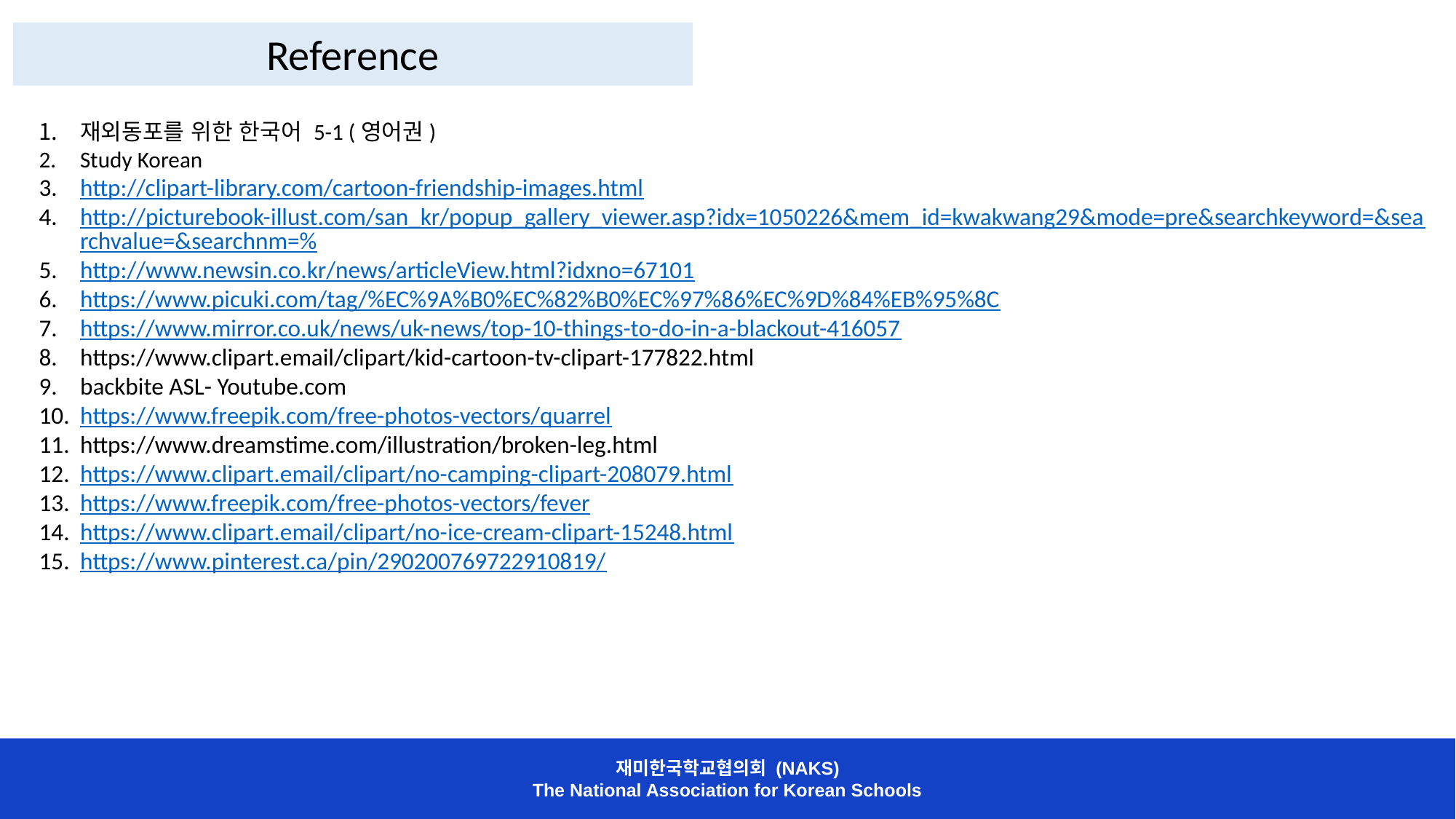

Reference
재외동포를 위한 한국어 5-1 (영어권)
Study Korean
http://clipart-library.com/cartoon-friendship-images.html
http://picturebook-illust.com/san_kr/popup_gallery_viewer.asp?idx=1050226&mem_id=kwakwang29&mode=pre&searchkeyword=&searchvalue=&searchnm=%
http://www.newsin.co.kr/news/articleView.html?idxno=67101
https://www.picuki.com/tag/%EC%9A%B0%EC%82%B0%EC%97%86%EC%9D%84%EB%95%8C
https://www.mirror.co.uk/news/uk-news/top-10-things-to-do-in-a-blackout-416057
https://www.clipart.email/clipart/kid-cartoon-tv-clipart-177822.html
backbite ASL- Youtube.com
https://www.freepik.com/free-photos-vectors/quarrel
https://www.dreamstime.com/illustration/broken-leg.html
https://www.clipart.email/clipart/no-camping-clipart-208079.html
https://www.freepik.com/free-photos-vectors/fever
https://www.clipart.email/clipart/no-ice-cream-clipart-15248.html
https://www.pinterest.ca/pin/290200769722910819/

재미한국학교협의회 (NAKS)
The National Association for Korean Schools